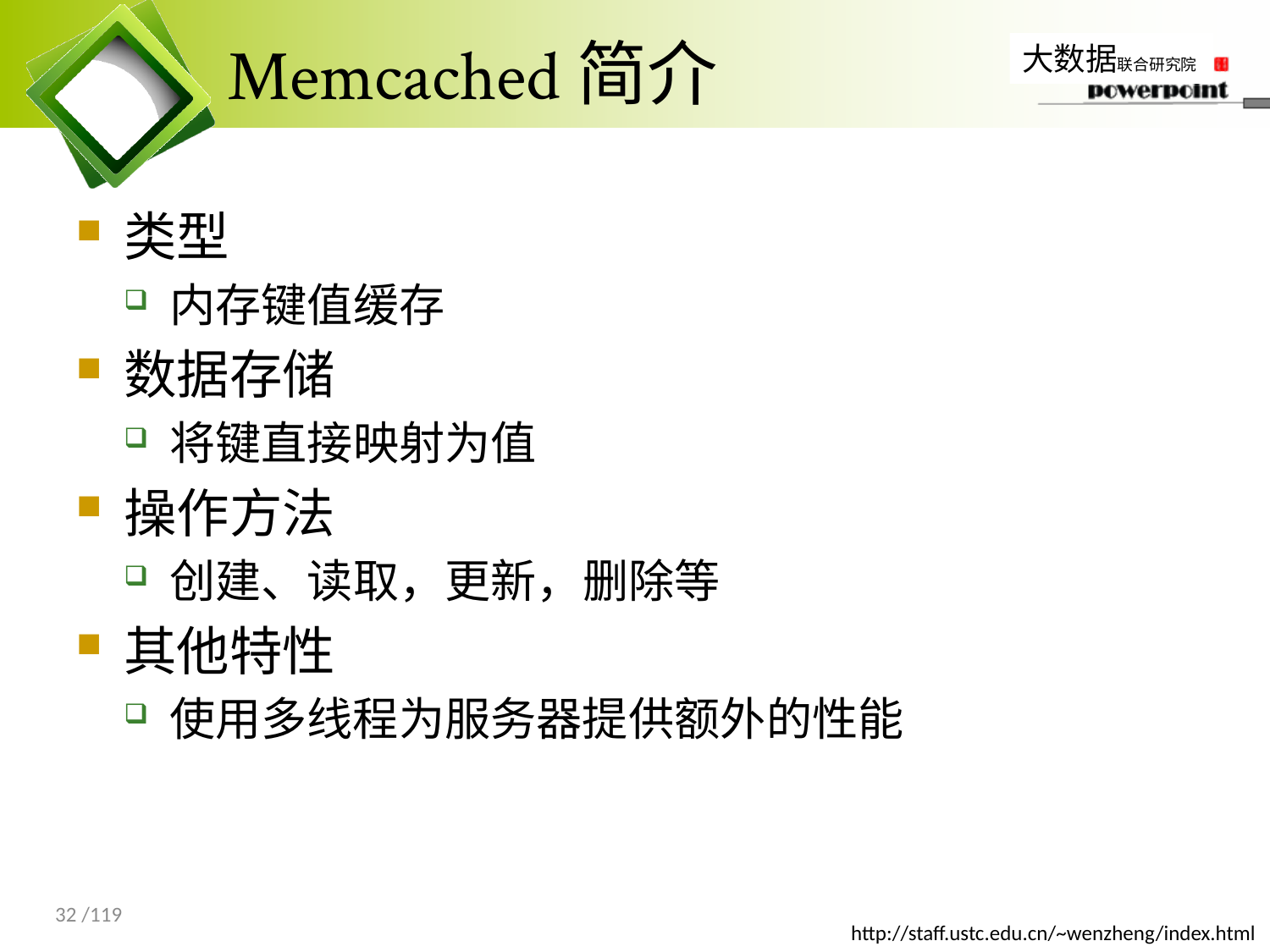

# Memcached简介

类型
内存键值缓存
数据存储
将键直接映射为值
操作方法
创建、读取，更新，删除等
其他特性
使用多线程为服务器提供额外的性能

32